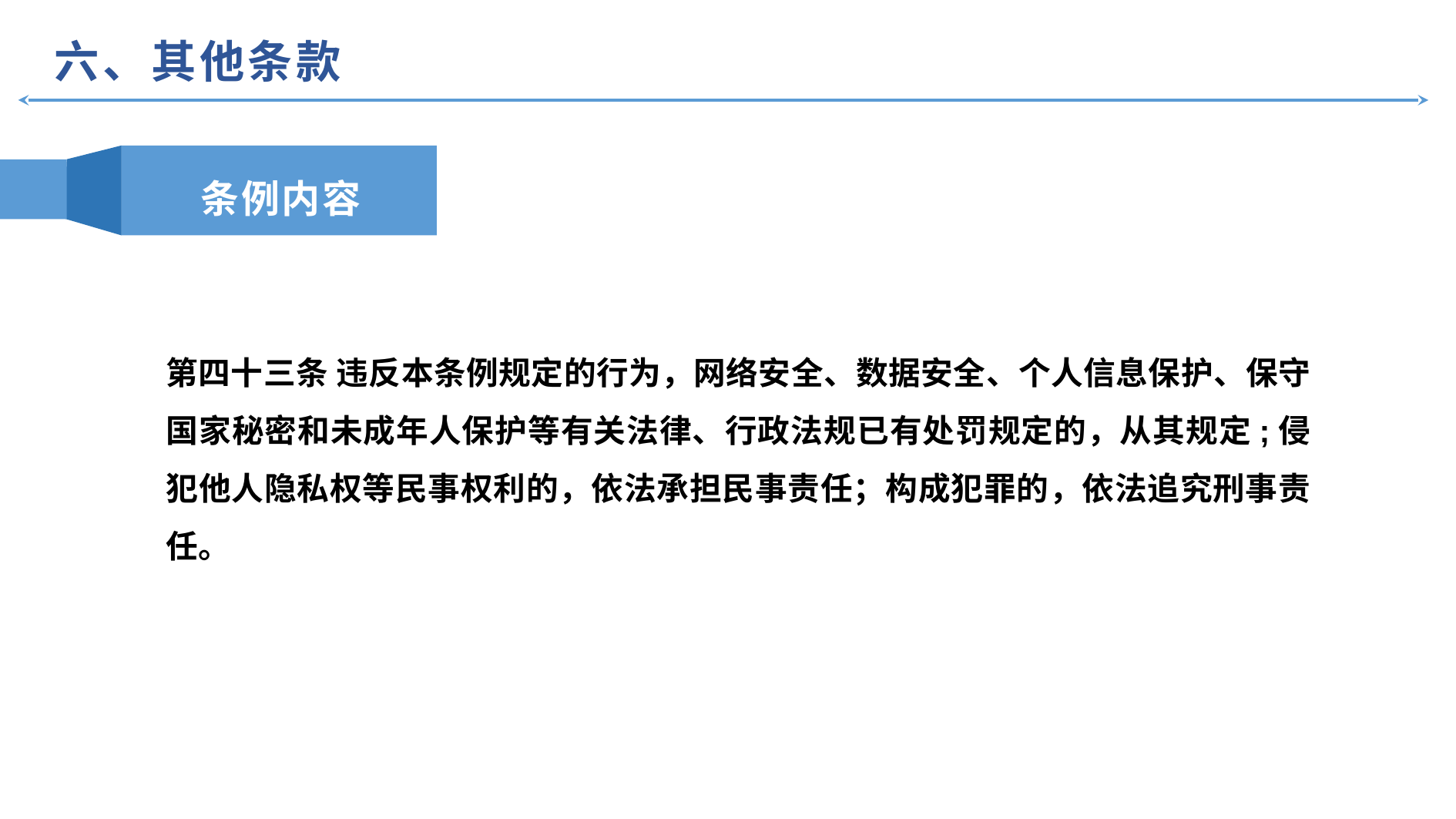

六、其他条款

条例内容
第四十三条 违反本条例规定的行为，网络安全、数据安全、个人信息保护、保守国家秘密和未成年人保护等有关法律、行政法规已有处罚规定的，从其规定;侵犯他人隐私权等民事权利的，依法承担民事责任；构成犯罪的，依法追究刑事责任。